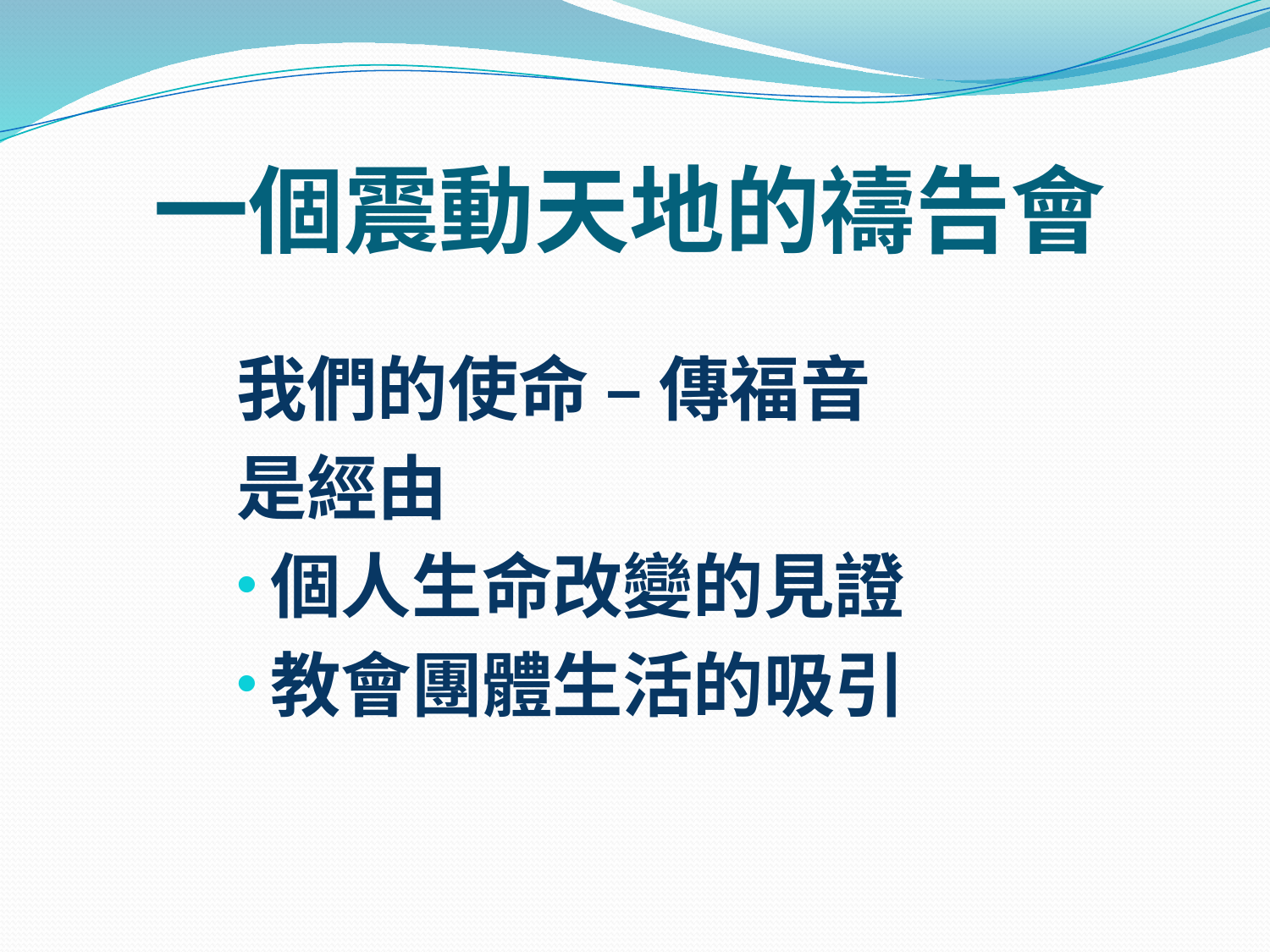

# 一個震動天地的禱告會
我們的使命 – 傳福音
是經由
個人生命改變的見證
教會團體生活的吸引